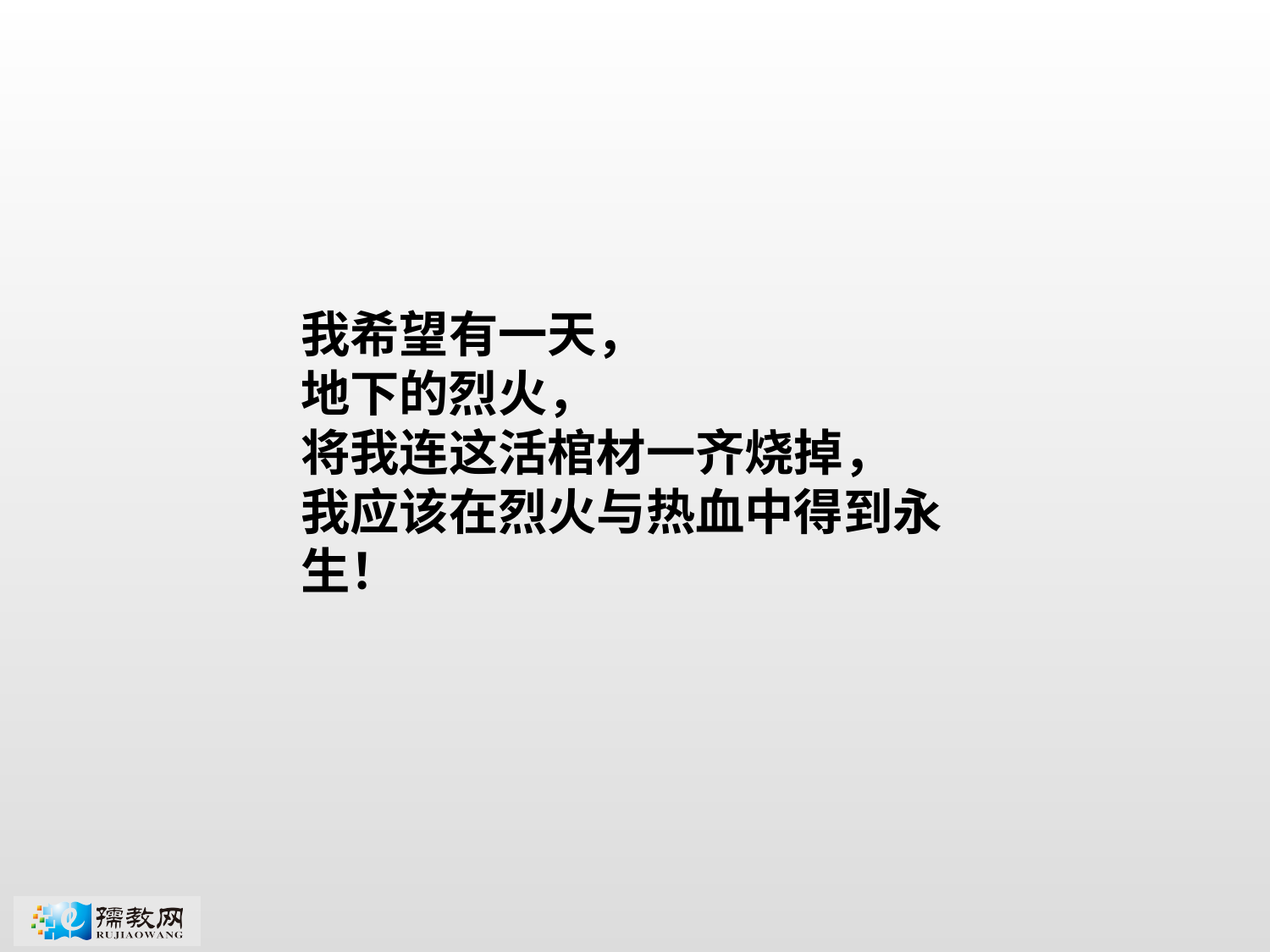

我希望有一天，
地下的烈火，
将我连这活棺材一齐烧掉，
我应该在烈火与热血中得到永生！